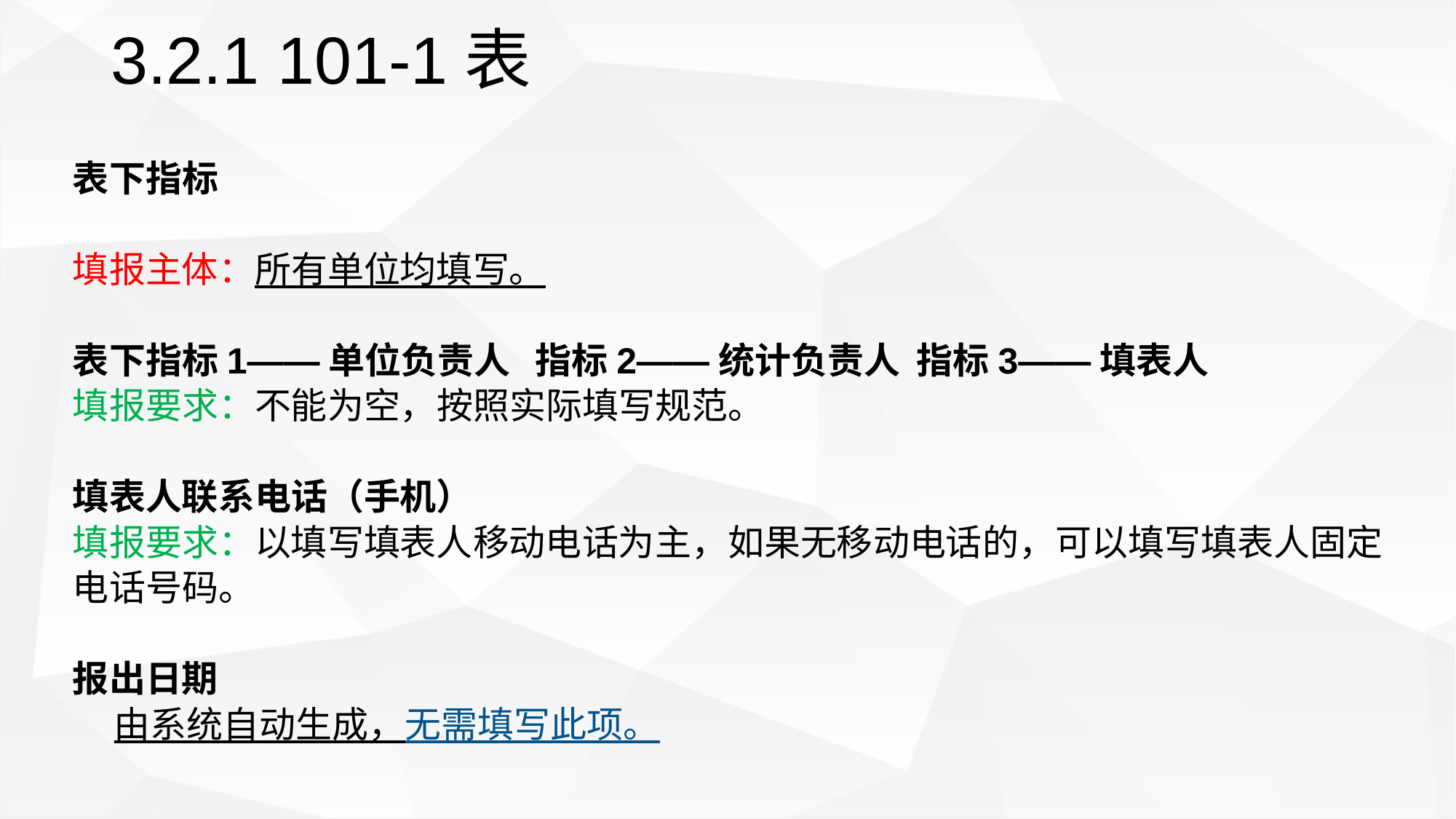

# 3.2.1 101-1表
表下指标

填报主体：所有单位均填写。

表下指标1——单位负责人   指标2——统计负责人  指标3——填表人
填报要求：不能为空，按照实际填写规范。

填表人联系电话（手机）
填报要求：以填写填表人移动电话为主，如果无移动电话的，可以填写填表人固定电话号码。

报出日期
    由系统自动生成，无需填写此项。